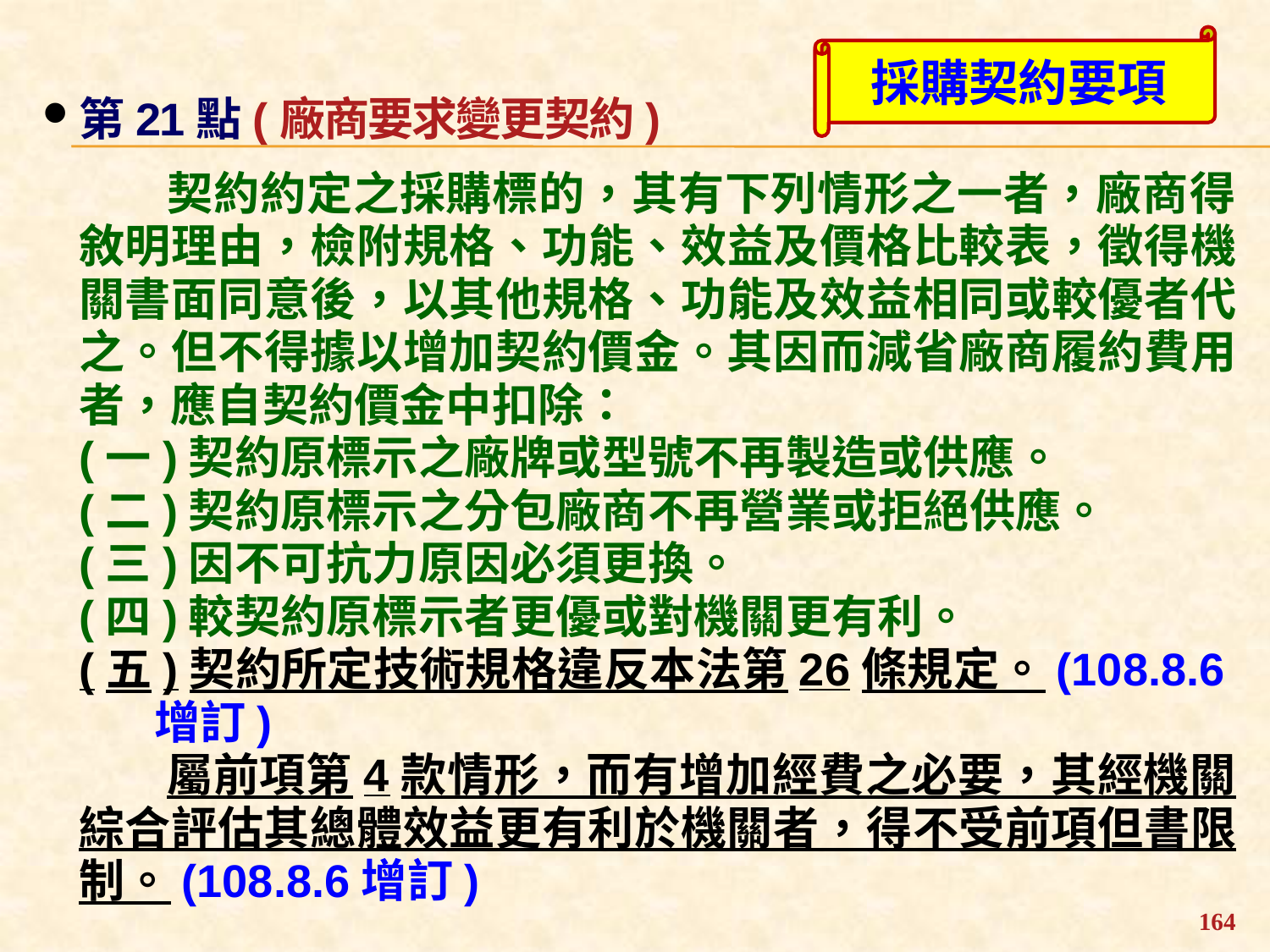

採購契約要項
第21點(廠商要求變更契約)
契約約定之採購標的，其有下列情形之一者，廠商得敘明理由，檢附規格、功能、效益及價格比較表，徵得機關書面同意後，以其他規格、功能及效益相同或較優者代之。但不得據以增加契約價金。其因而減省廠商履約費用者，應自契約價金中扣除：
 (一)契約原標示之廠牌或型號不再製造或供應。
 (二)契約原標示之分包廠商不再營業或拒絕供應。
 (三)因不可抗力原因必須更換。
 (四)較契約原標示者更優或對機關更有利。
 (五)契約所定技術規格違反本法第26條規定。(108.8.6增訂)
屬前項第4款情形，而有增加經費之必要，其經機關綜合評估其總體效益更有利於機關者，得不受前項但書限制。(108.8.6增訂)
164